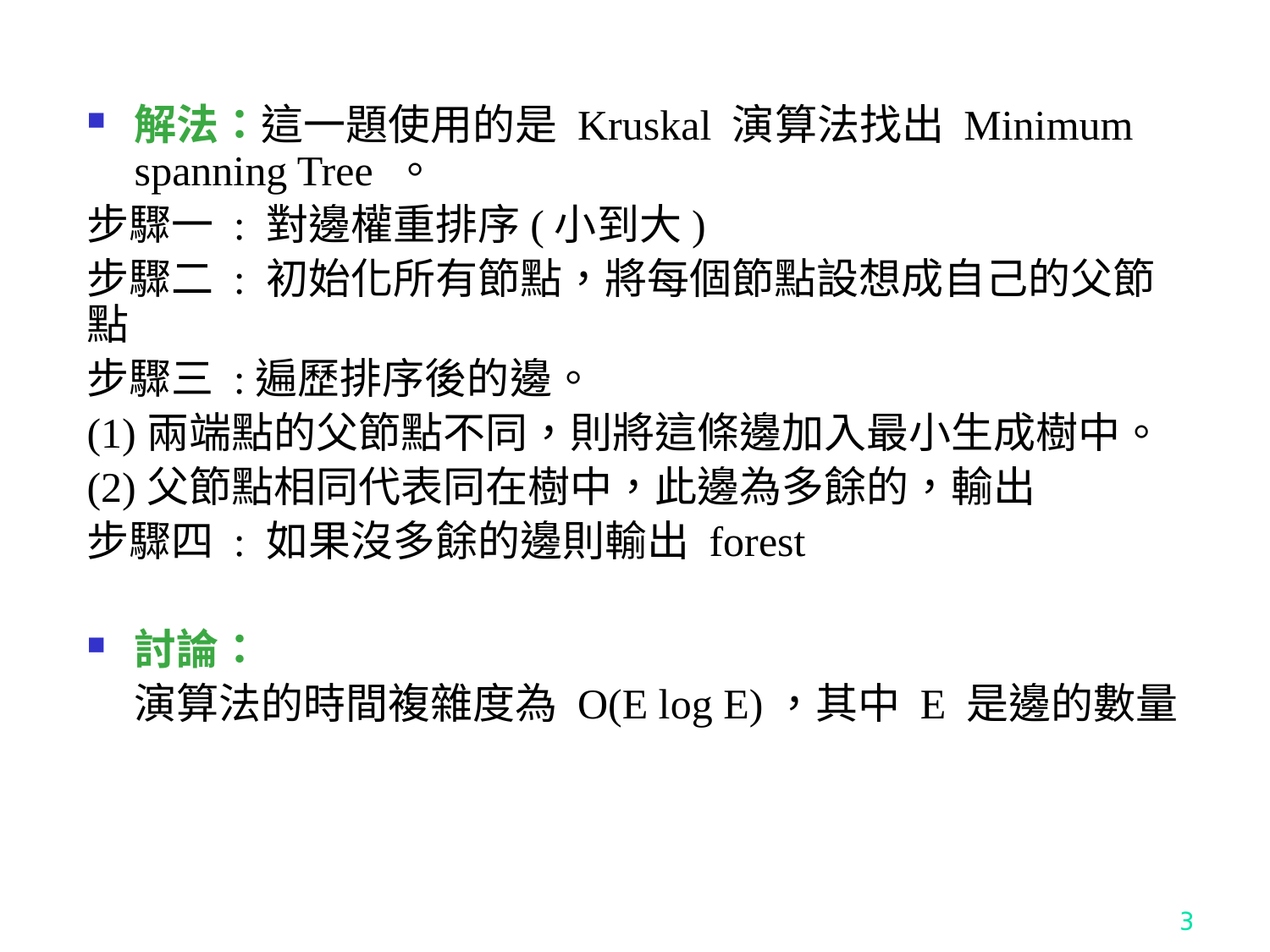

解法：這一題使用的是 Kruskal 演算法找出 Minimum spanning Tree 。
步驟一 : 對邊權重排序(小到大)
步驟二 : 初始化所有節點，將每個節點設想成自己的父節點
步驟三 :遍歷排序後的邊。
(1)兩端點的父節點不同，則將這條邊加入最小生成樹中。
(2)父節點相同代表同在樹中，此邊為多餘的，輸出
步驟四 : 如果沒多餘的邊則輸出 forest

討論：
	演算法的時間複雜度為 O(E log E)，其中 E 是邊的數量
3